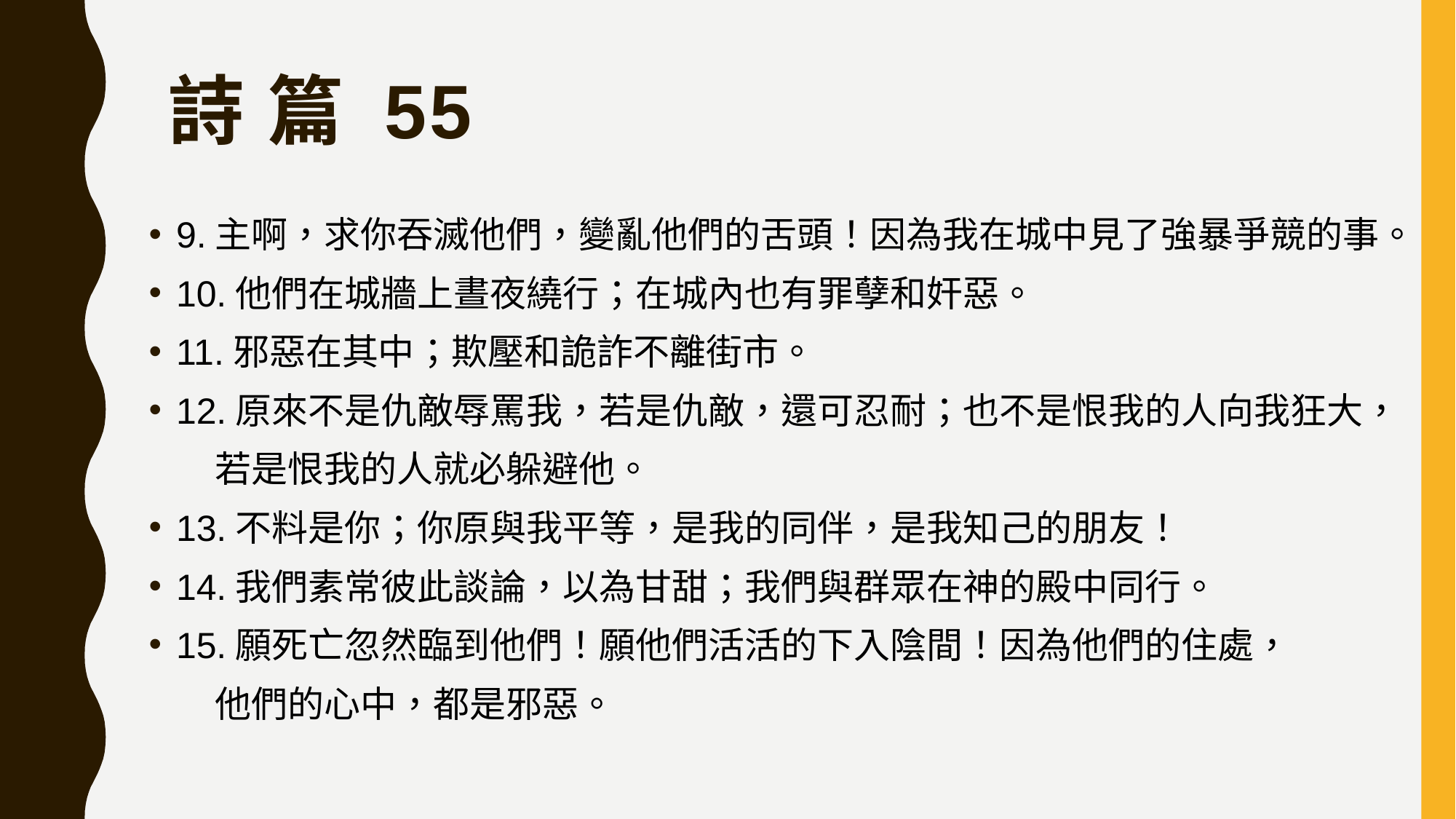

# 詩 篇 55
9.主啊，求你吞滅他們，變亂他們的舌頭！因為我在城中見了強暴爭競的事。
10.他們在城牆上晝夜繞行；在城內也有罪孽和奸惡。
11.邪惡在其中；欺壓和詭詐不離街市。
12.原來不是仇敵辱罵我，若是仇敵，還可忍耐；也不是恨我的人向我狂大，
       若是恨我的人就必躲避他。
13.不料是你；你原與我平等，是我的同伴，是我知己的朋友！
14.我們素常彼此談論，以為甘甜；我們與群眾在神的殿中同行。
15.願死亡忽然臨到他們！願他們活活的下入陰間！因為他們的住處，
       他們的心中，都是邪惡。